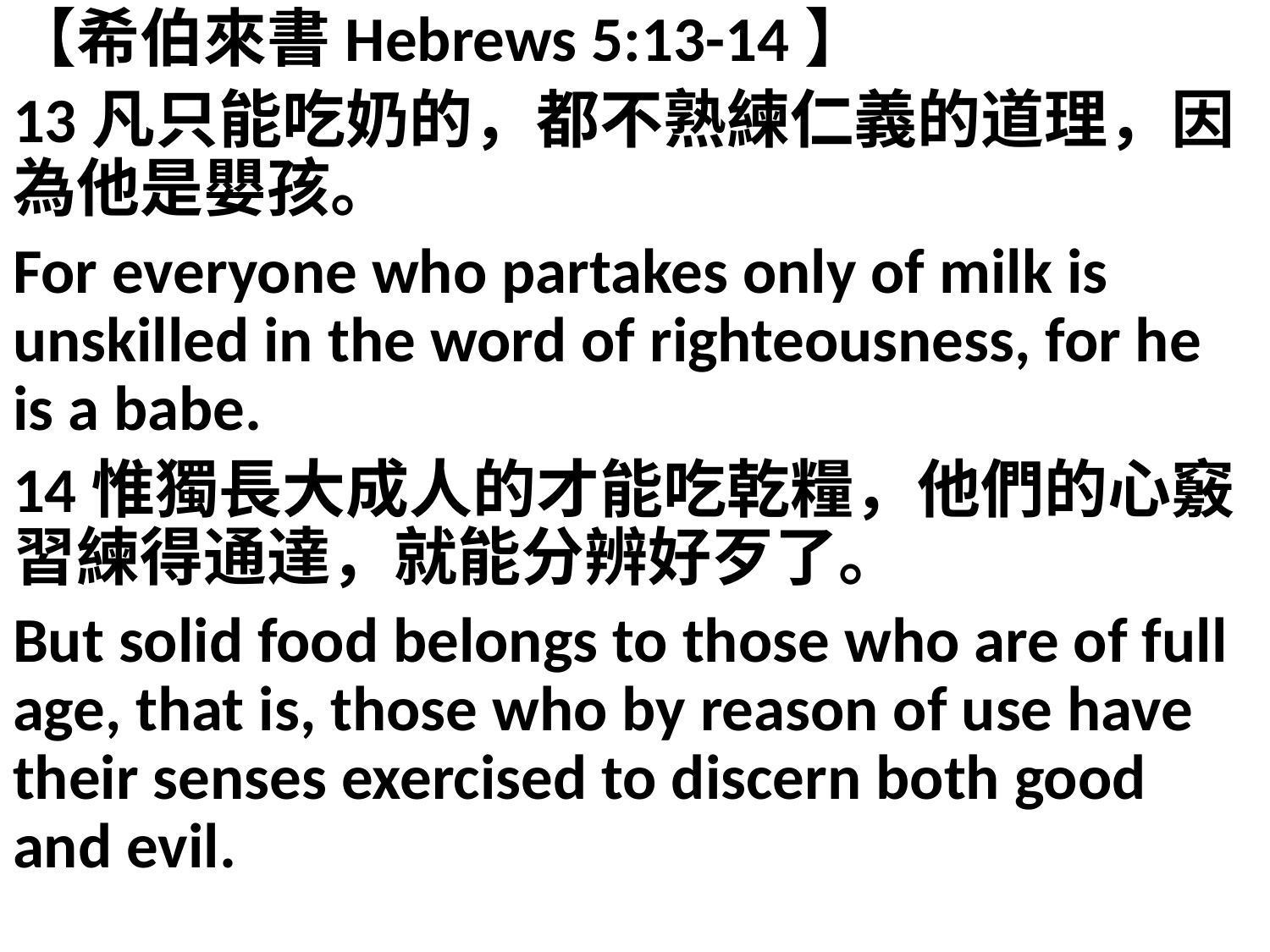

【希伯來書Hebrews 5:13-14】
13凡只能吃奶的，都不熟練仁義的道理，因為他是嬰孩。
For everyone who partakes only of milk is unskilled in the word of righteousness, for he is a babe.
14惟獨長大成人的才能吃乾糧，他們的心竅習練得通達，就能分辨好歹了。
But solid food belongs to those who are of full age, that is, those who by reason of use have their senses exercised to discern both good and evil.